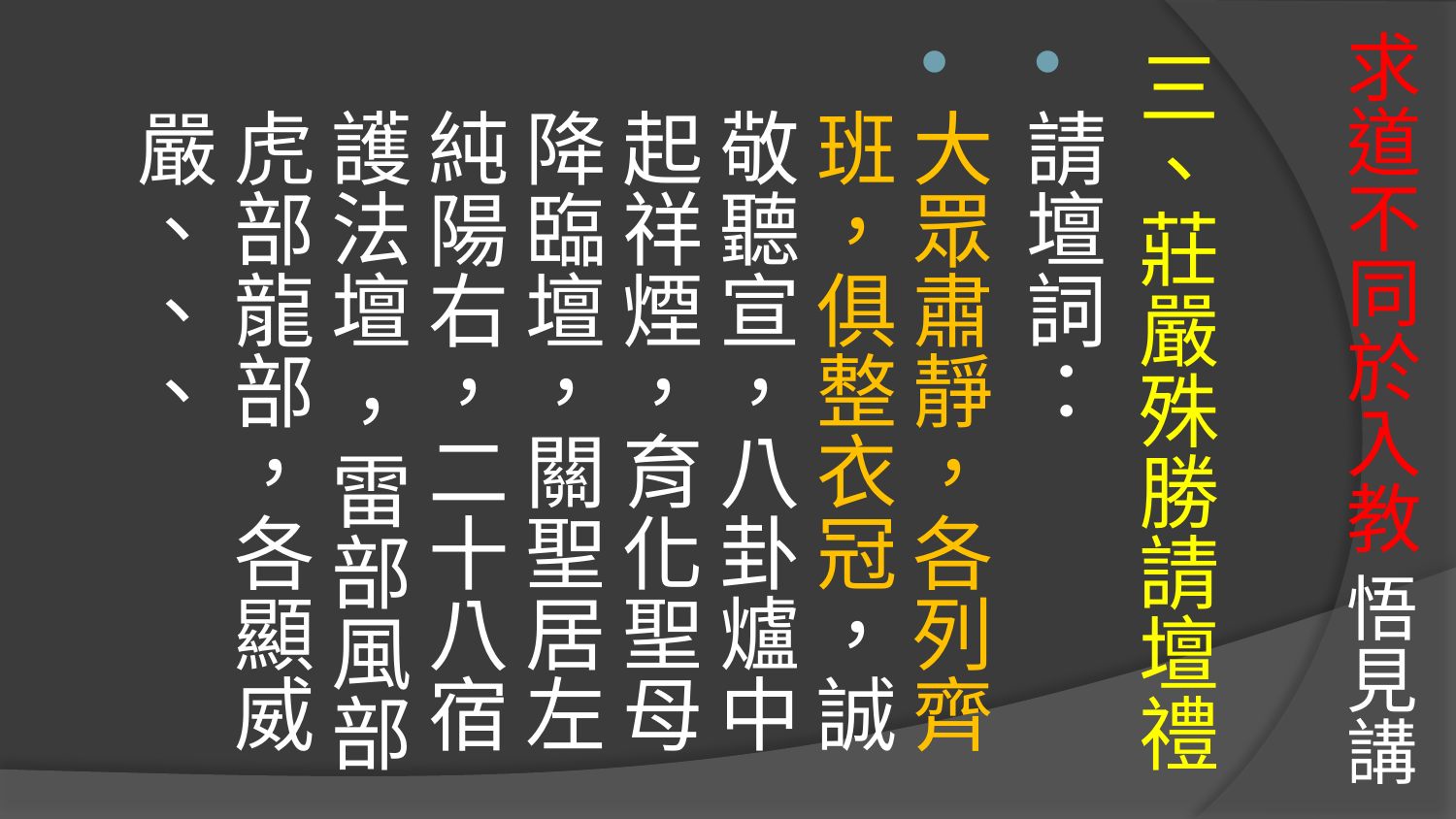

# 求道不同於入教 悟見講
三、莊嚴殊勝請壇禮
請壇詞：
大眾肅靜，各列齊班，俱整衣冠，誠敬聽宣，八卦爐中起祥煙，育化聖母降臨壇，關聖居左純陽右，二十八宿護法壇 ，雷部風部虎部龍部，各顯威嚴、、、